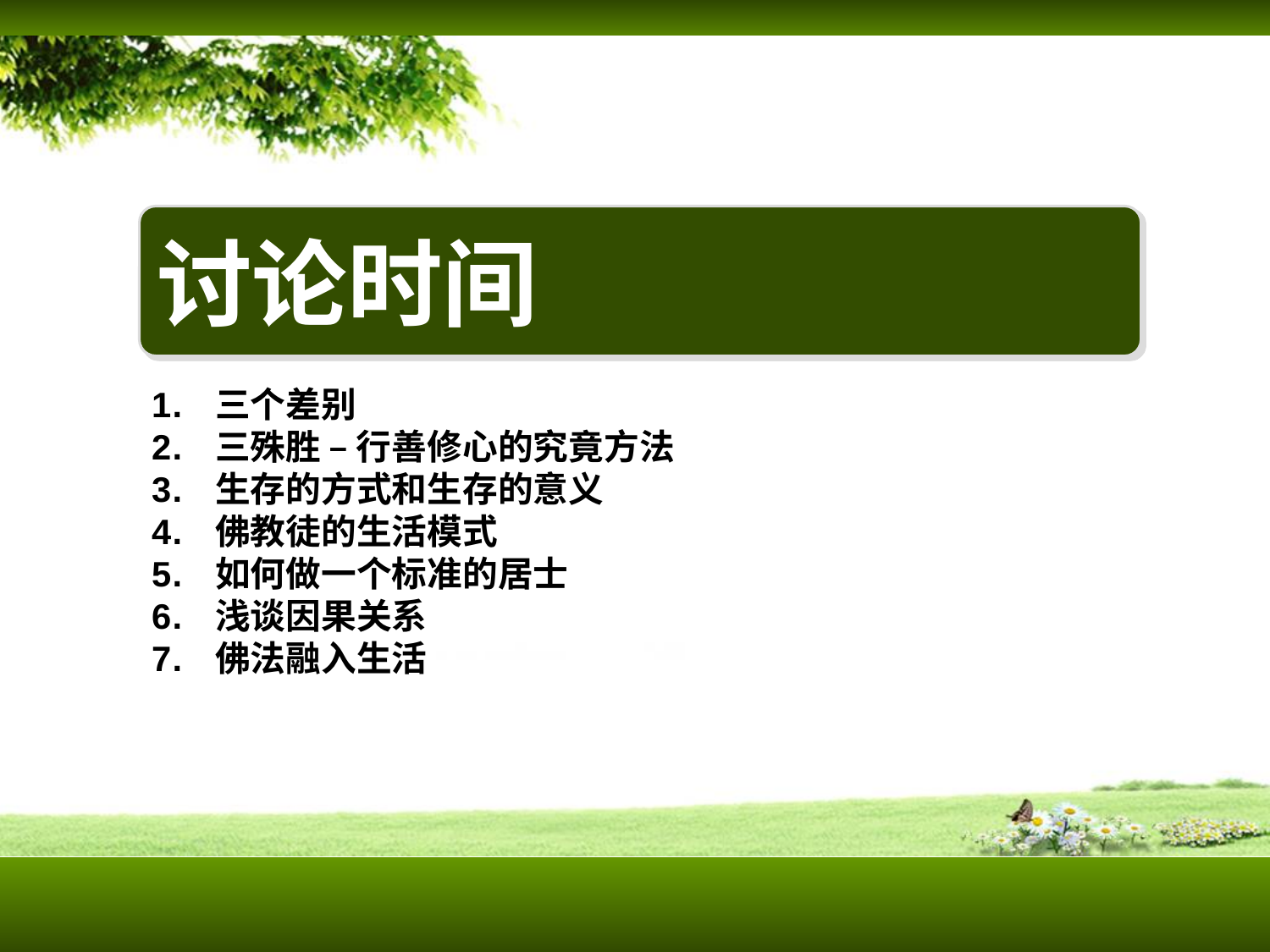

讨论时间
三个差别
三殊胜 – 行善修心的究竟方法
生存的方式和生存的意义
佛教徒的生活模式
如何做一个标准的居士
浅谈因果关系
佛法融入生活